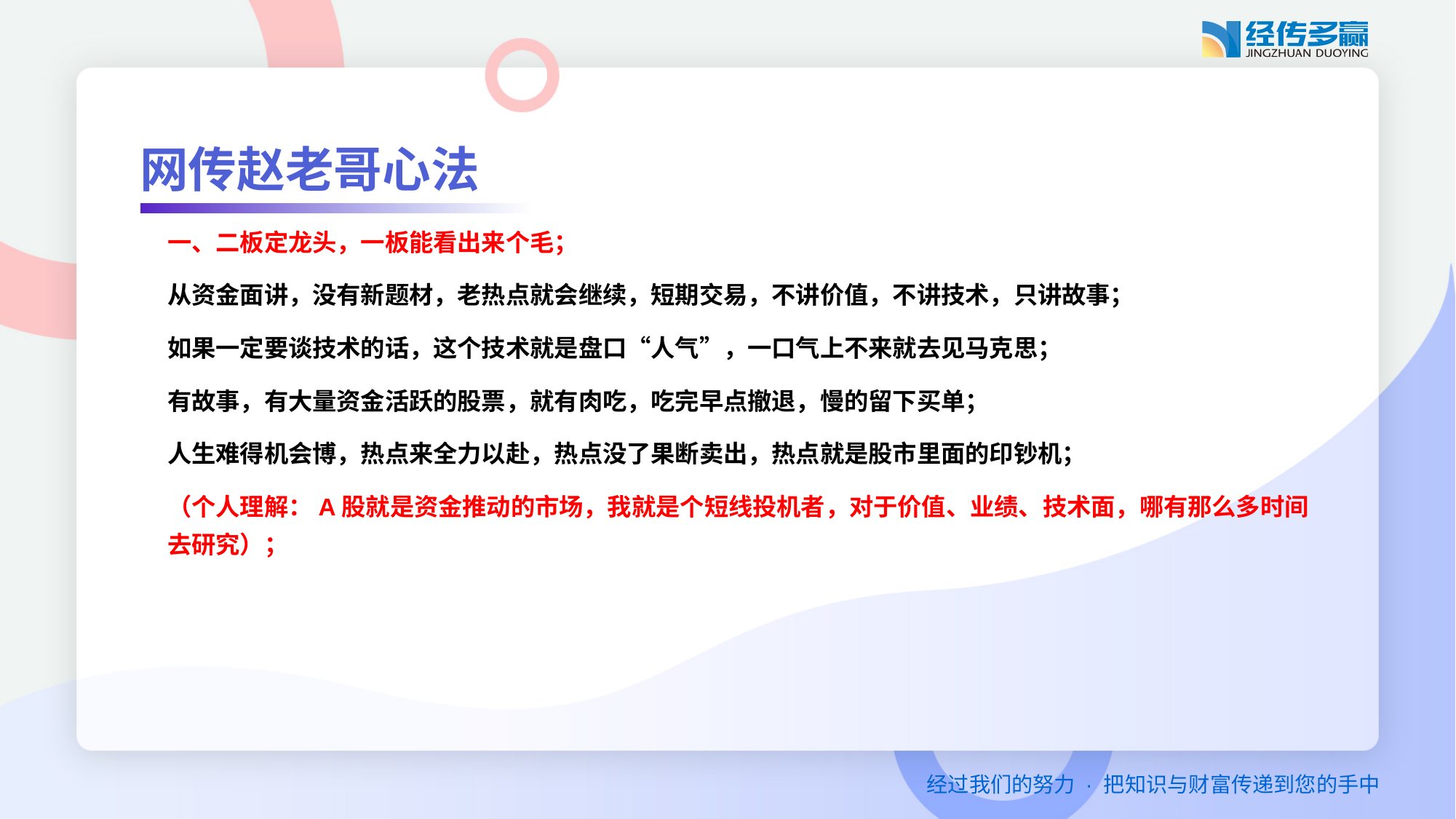

网传赵老哥心法

一、二板定龙头，一板能看出来个毛；
从资金面讲，没有新题材，老热点就会继续，短期交易，不讲价值，不讲技术，只讲故事；
如果一定要谈技术的话，这个技术就是盘口“人气”，一口气上不来就去见马克思；
有故事，有大量资金活跃的股票，就有肉吃，吃完早点撤退，慢的留下买单；
人生难得机会博，热点来全力以赴，热点没了果断卖出，热点就是股市里面的印钞机；
（个人理解：A股就是资金推动的市场，我就是个短线投机者，对于价值、业绩、技术面，哪有那么多时间去研究）；